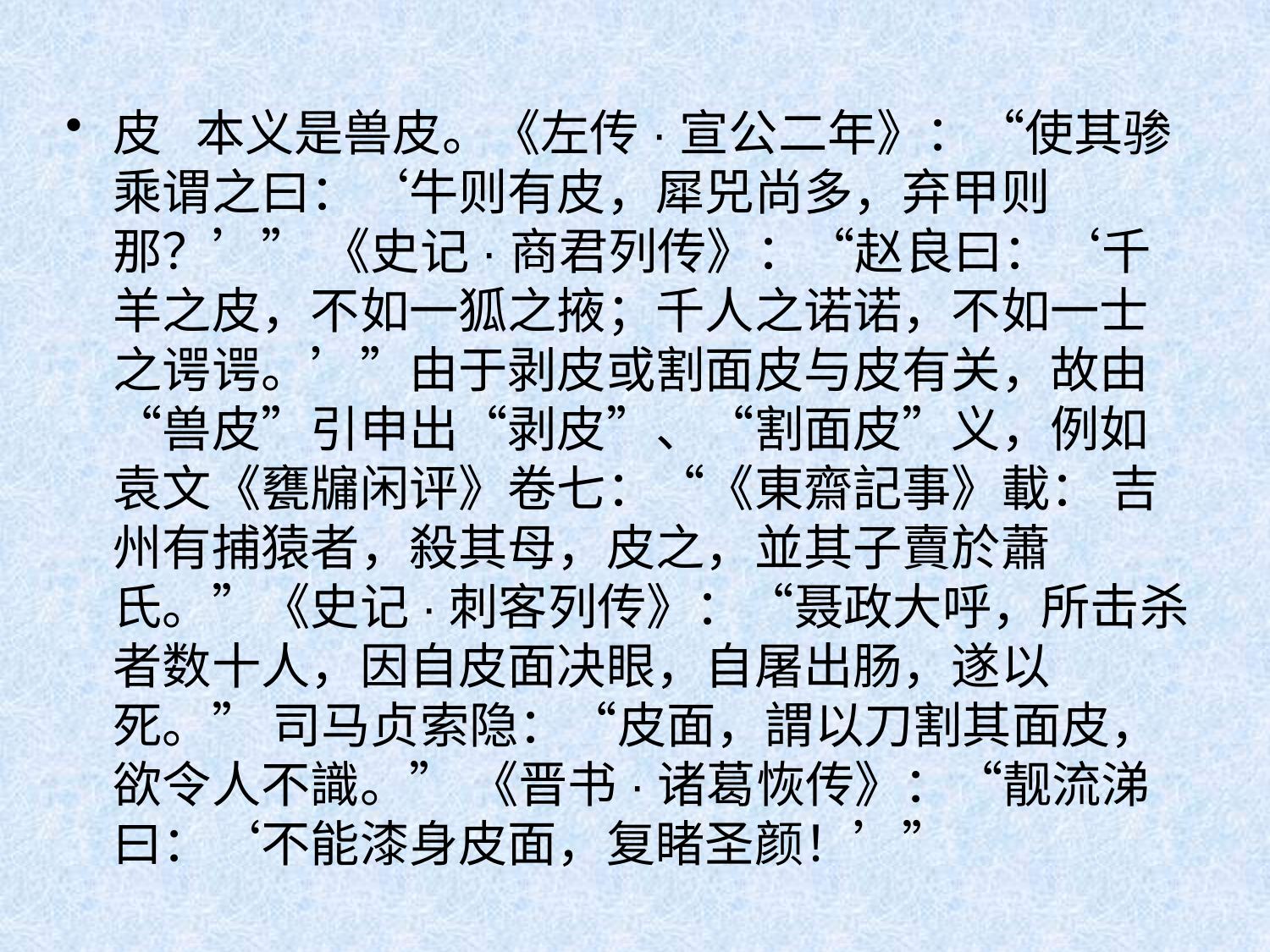

皮   本义是兽皮。《左传·宣公二年》：“使其骖乘谓之曰：‘牛则有皮，犀兕尚多，弃甲则那？’” 《史记·商君列传》：“赵良曰：‘千羊之皮，不如一狐之掖；千人之诺诺，不如一士之谔谔。’”由于剥皮或割面皮与皮有关，故由“兽皮”引申出“剥皮”、“割面皮”义，例如袁文《甕牖闲评》卷七：“《東齋記事》載： 吉州有捕猿者，殺其母，皮之，並其子賣於蕭氏。”《史记·刺客列传》：“聂政大呼，所击杀者数十人，因自皮面决眼，自屠出肠，遂以死。” 司马贞索隐：“皮面，謂以刀割其面皮，欲令人不識。” 《晋书·诸葛恢传》：“靓流涕曰：‘不能漆身皮面，复睹圣颜！’”